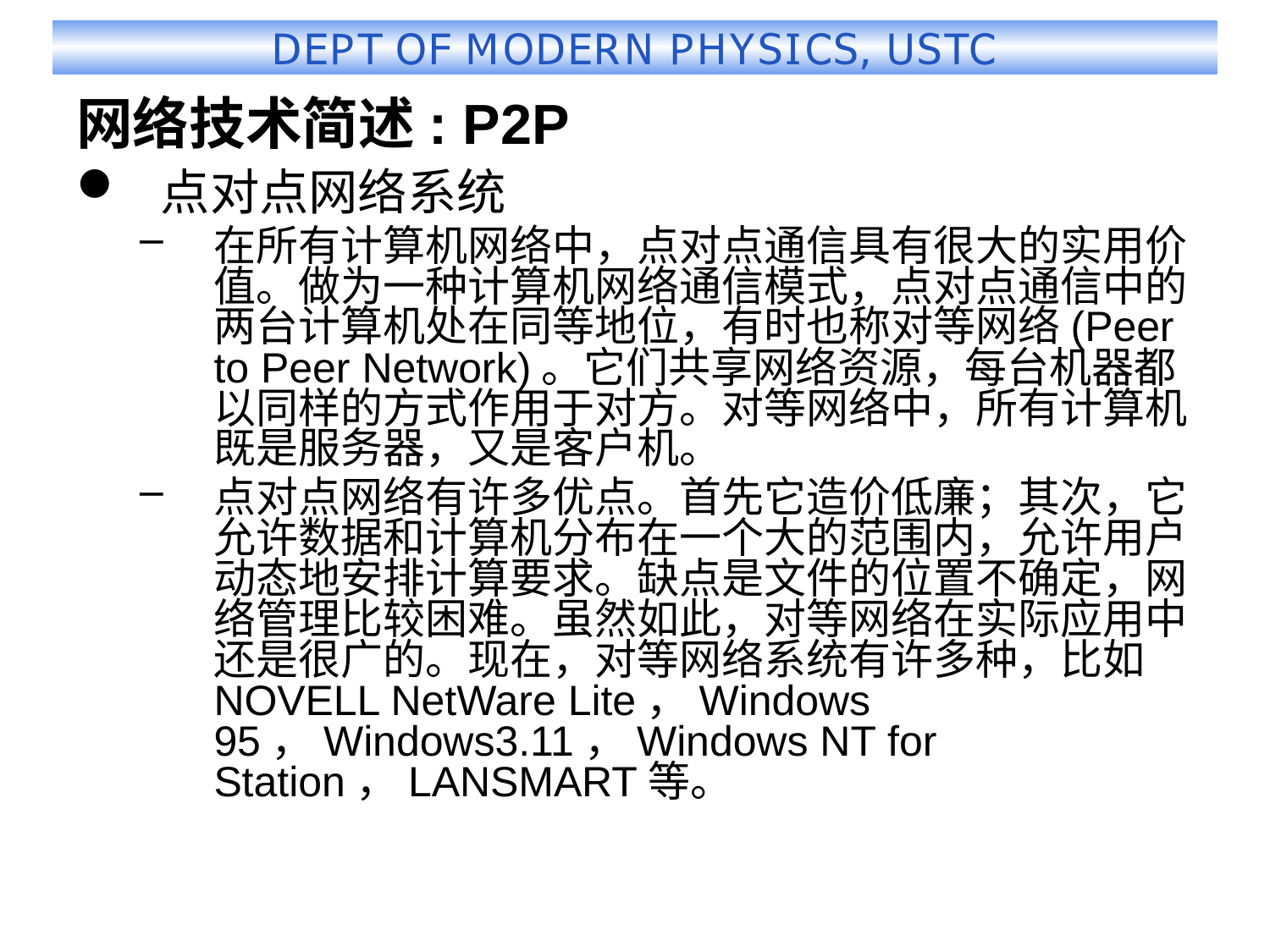

# 网络技术简述: P2P
点对点网络系统
在所有计算机网络中，点对点通信具有很大的实用价值。做为一种计算机网络通信模式，点对点通信中的两台计算机处在同等地位，有时也称对等网络(Peer to Peer Network)。它们共享网络资源，每台机器都以同样的方式作用于对方。对等网络中，所有计算机既是服务器，又是客户机。
点对点网络有许多优点。首先它造价低廉；其次，它允许数据和计算机分布在一个大的范围内，允许用户动态地安排计算要求。缺点是文件的位置不确定，网络管理比较困难。虽然如此，对等网络在实际应用中还是很广的。现在，对等网络系统有许多种，比如NOVELL NetWare Lite，Windows 95，Windows3.11，Windows NT for Station，LANSMART等。